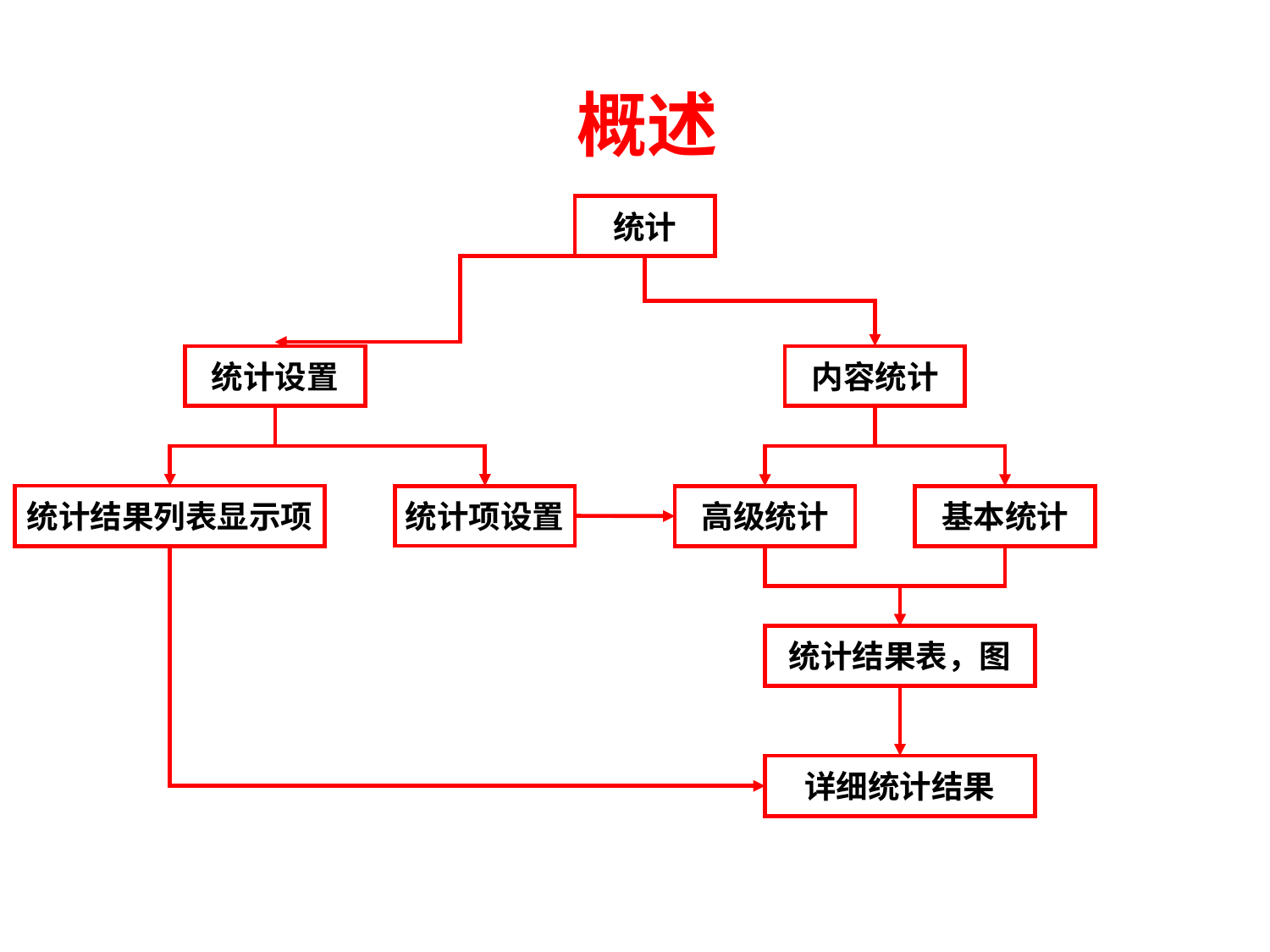

概述
统计
统计设置
内容统计
统计结果列表显示项
统计项设置
高级统计
基本统计
统计结果表，图
详细统计结果